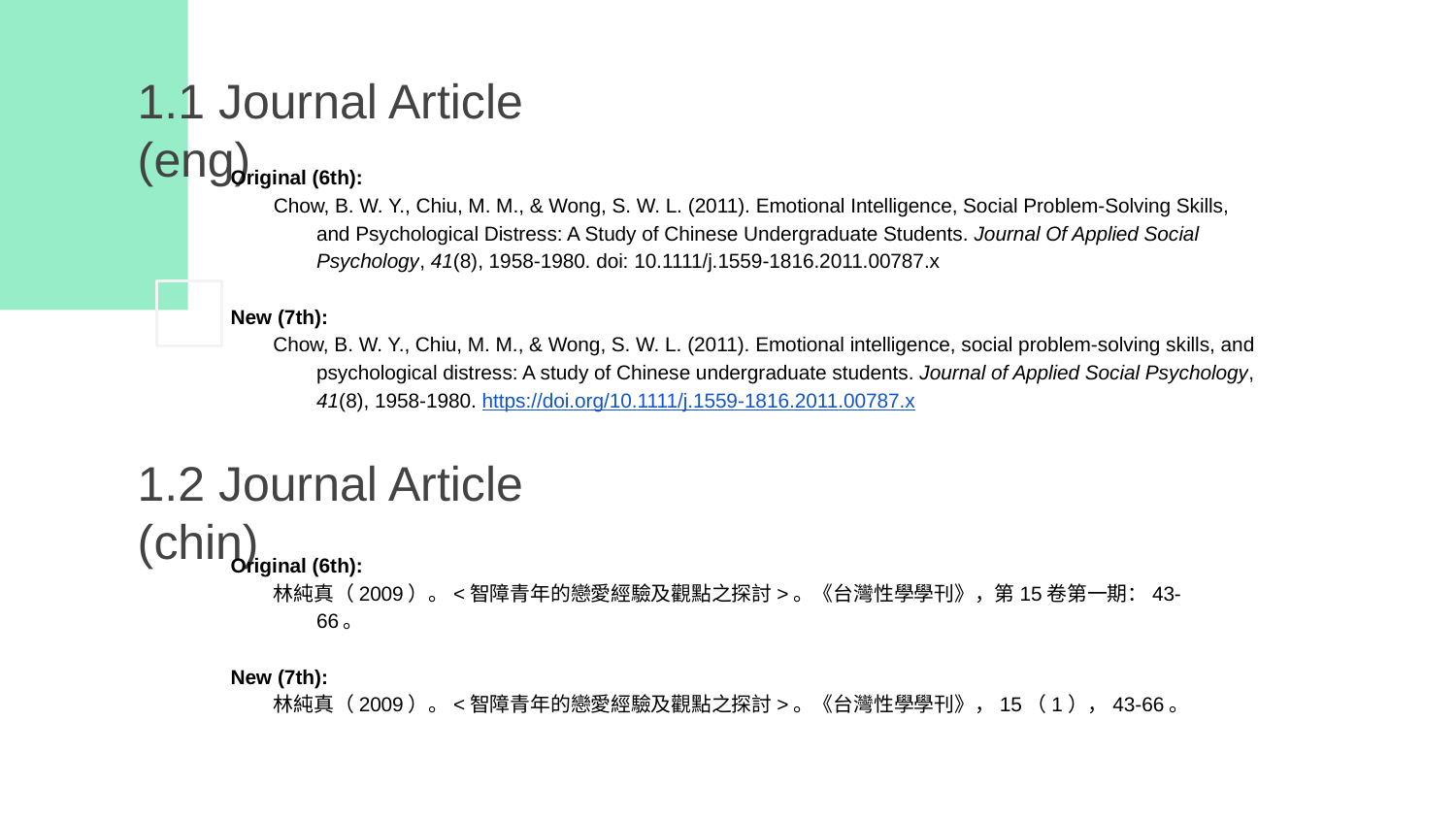

# 1.1 Journal Article (eng)
Original (6th):
Chow, B. W. Y., Chiu, M. M., & Wong, S. W. L. (2011). Emotional Intelligence, Social Problem-Solving Skills, and Psychological Distress: A Study of Chinese Undergraduate Students. Journal Of Applied Social Psychology, 41(8), 1958-1980. doi: 10.1111/j.1559-1816.2011.00787.x

New (7th):
Chow, B. W. Y., Chiu, M. M., & Wong, S. W. L. (2011). Emotional intelligence, social problem-solving skills, and psychological distress: A study of Chinese undergraduate students. Journal of Applied Social Psychology, 41(8), 1958-1980. https://doi.org/10.1111/j.1559-1816.2011.00787.x
1.2 Journal Article (chin)
Original (6th):
林純真（2009）。<智障青年的戀愛經驗及觀點之探討>。《台灣性學學刊》，第15卷第一期：43-66。

New (7th):
林純真（2009）。<智障青年的戀愛經驗及觀點之探討>。《台灣性學學刊》，15（1），43-66。